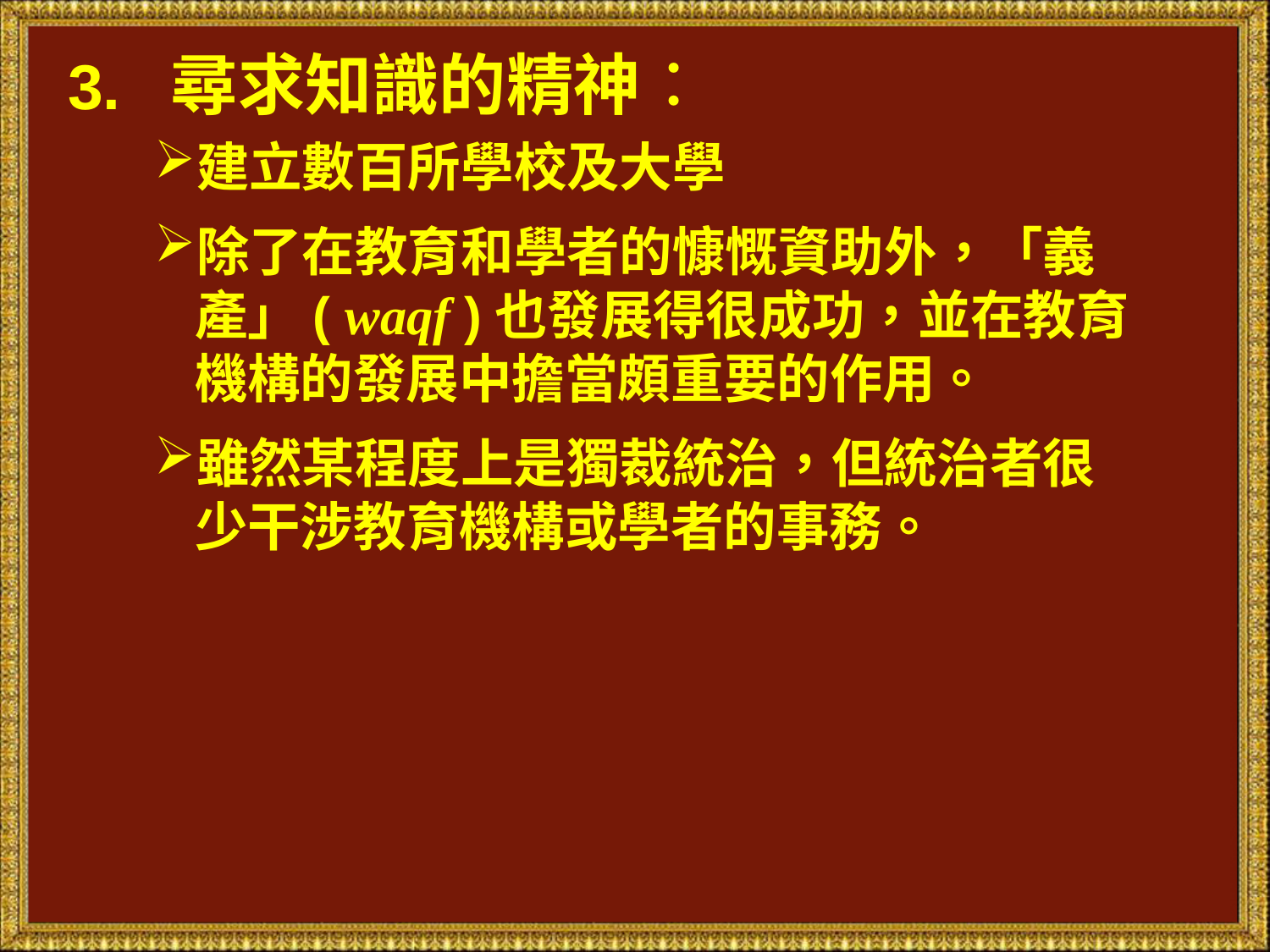

3.  尋求知識的精神：
建立數百所學校及大學
除了在教育和學者的慷慨資助外，「義產」( waqf )也發展得很成功，並在教育機構的發展中擔當頗重要的作用。
雖然某程度上是獨裁統治，但統治者很少干涉教育機構或學者的事務。